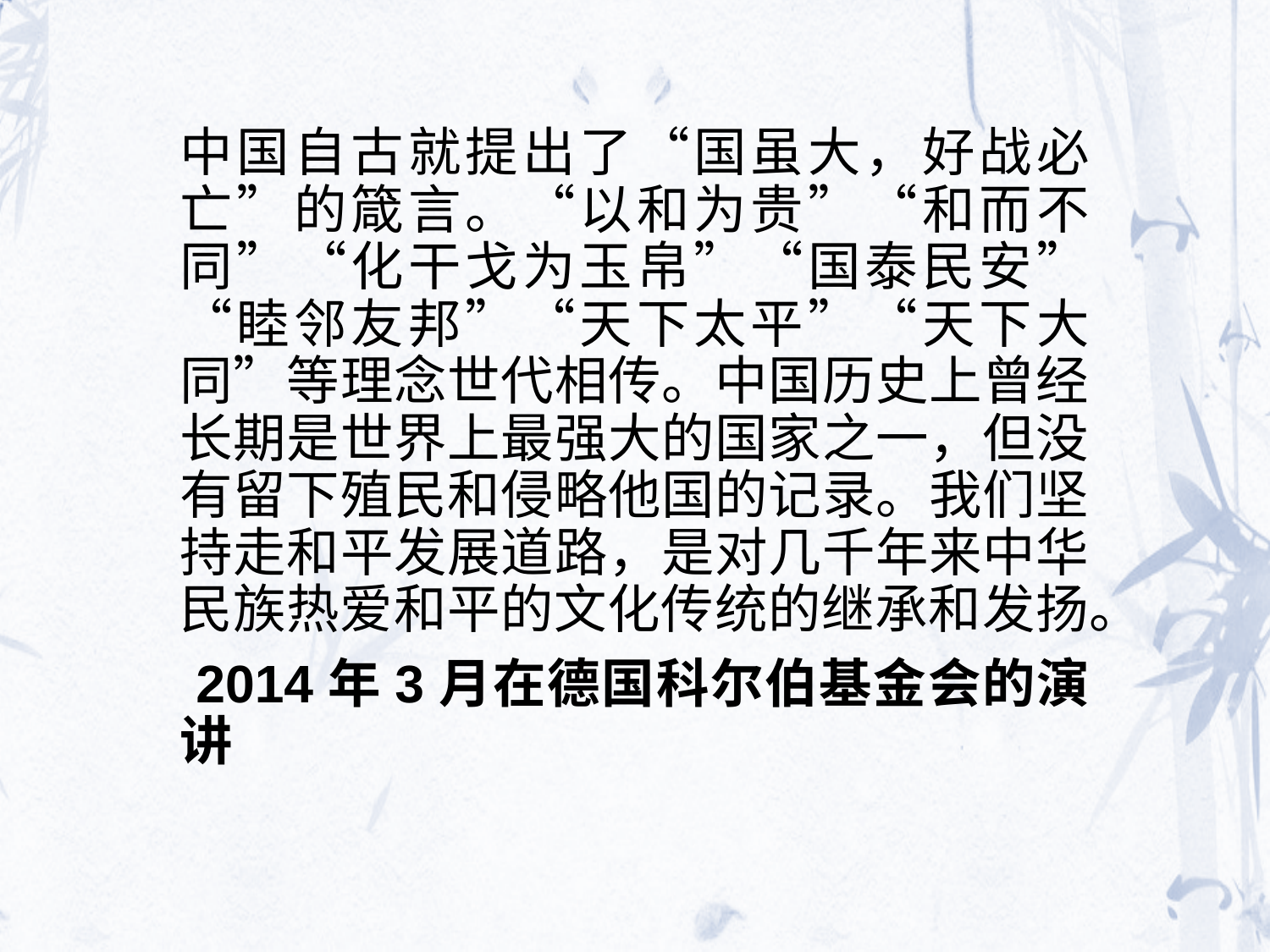

中国自古就提出了“国虽大，好战必亡”的箴言。“以和为贵”“和而不同”“化干戈为玉帛”“国泰民安”“睦邻友邦”“天下太平”“天下大同”等理念世代相传。中国历史上曾经长期是世界上最强大的国家之一，但没有留下殖民和侵略他国的记录。我们坚持走和平发展道路，是对几千年来中华民族热爱和平的文化传统的继承和发扬。
 2014年3月在德国科尔伯基金会的演讲